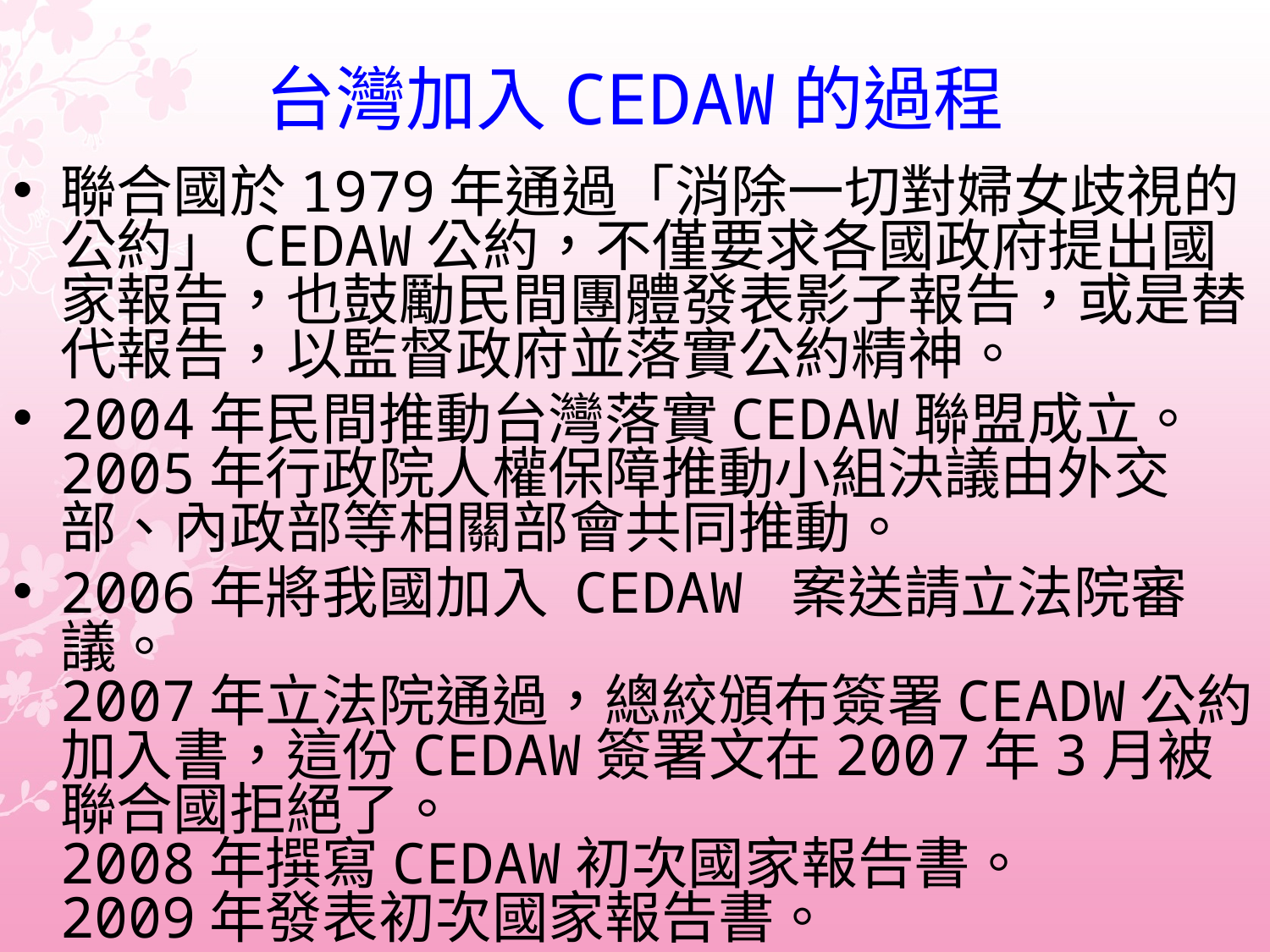

# 台灣加入CEDAW的過程
聯合國於1979年通過「消除一切對婦女歧視的公約」CEDAW公約，不僅要求各國政府提出國家報告，也鼓勵民間團體發表影子報告，或是替代報告，以監督政府並落實公約精神。
2004年民間推動台灣落實CEDAW聯盟成立。
2005年行政院人權保障推動小組決議由外交部、內政部等相關部會共同推動。
2006年將我國加入 CEDAW 案送請立法院審議。
2007年立法院通過，總絞頒布簽署CEADW公約加入書，這份CEDAW簽署文在2007年3月被聯合國拒絕了。
2008年撰寫CEDAW初次國家報告書。
2009年發表初次國家報告書。